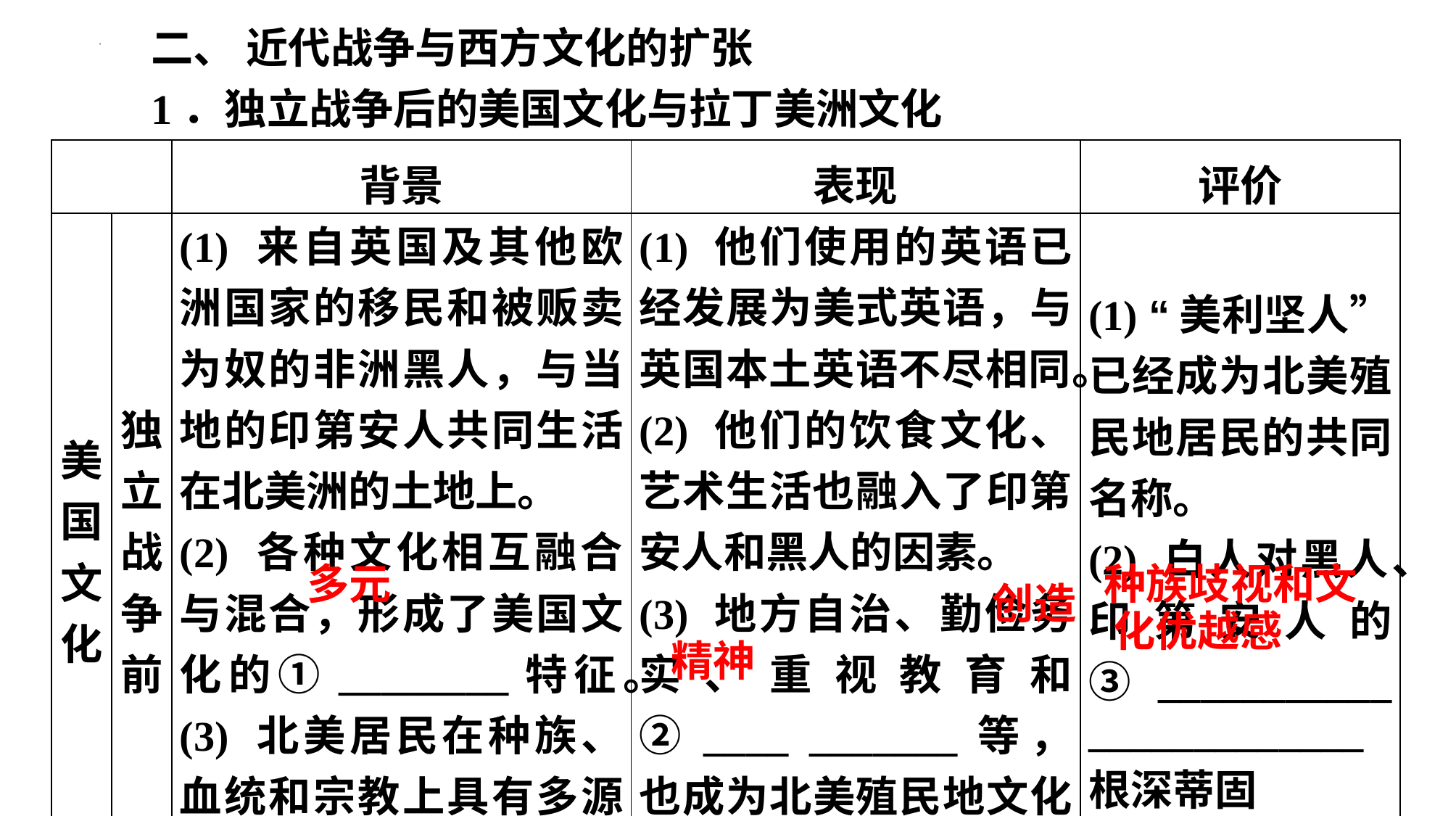

二、 近代战争与西方文化的扩张
1．独立战争后的美国文化与拉丁美洲文化
|  |  | 背景 | 表现 | 评价 |
| --- | --- | --- | --- | --- |
| 美国文化 | 独立战争前 | (1) 来自英国及其他欧洲国家的移民和被贩卖为奴的非洲黑人，与当地的印第安人共同生活在北美洲的土地上。 (2) 各种文化相互融合与混合，形成了美国文化的①\_\_\_\_\_\_\_\_特征。 (3) 北美居民在种族、血统和宗教上具有多源性和多样性 | (1) 他们使用的英语已经发展为美式英语，与英国本土英语不尽相同。 (2) 他们的饮食文化、艺术生活也融入了印第安人和黑人的因素。 (3) 地方自治、勤俭务实、重视教育和②\_\_\_\_ \_\_\_\_\_\_\_等，也成为北美殖民地文化的一部分 | (1) “美利坚人”已经成为北美殖民地居民的共同名称。 (2) 白人对黑人、印第安人的③\_\_\_\_\_\_\_\_\_\_\_\_\_\_\_\_\_\_\_\_\_\_\_\_根深蒂固 |
多元
种族歧视和文
创造
化优越感
精神